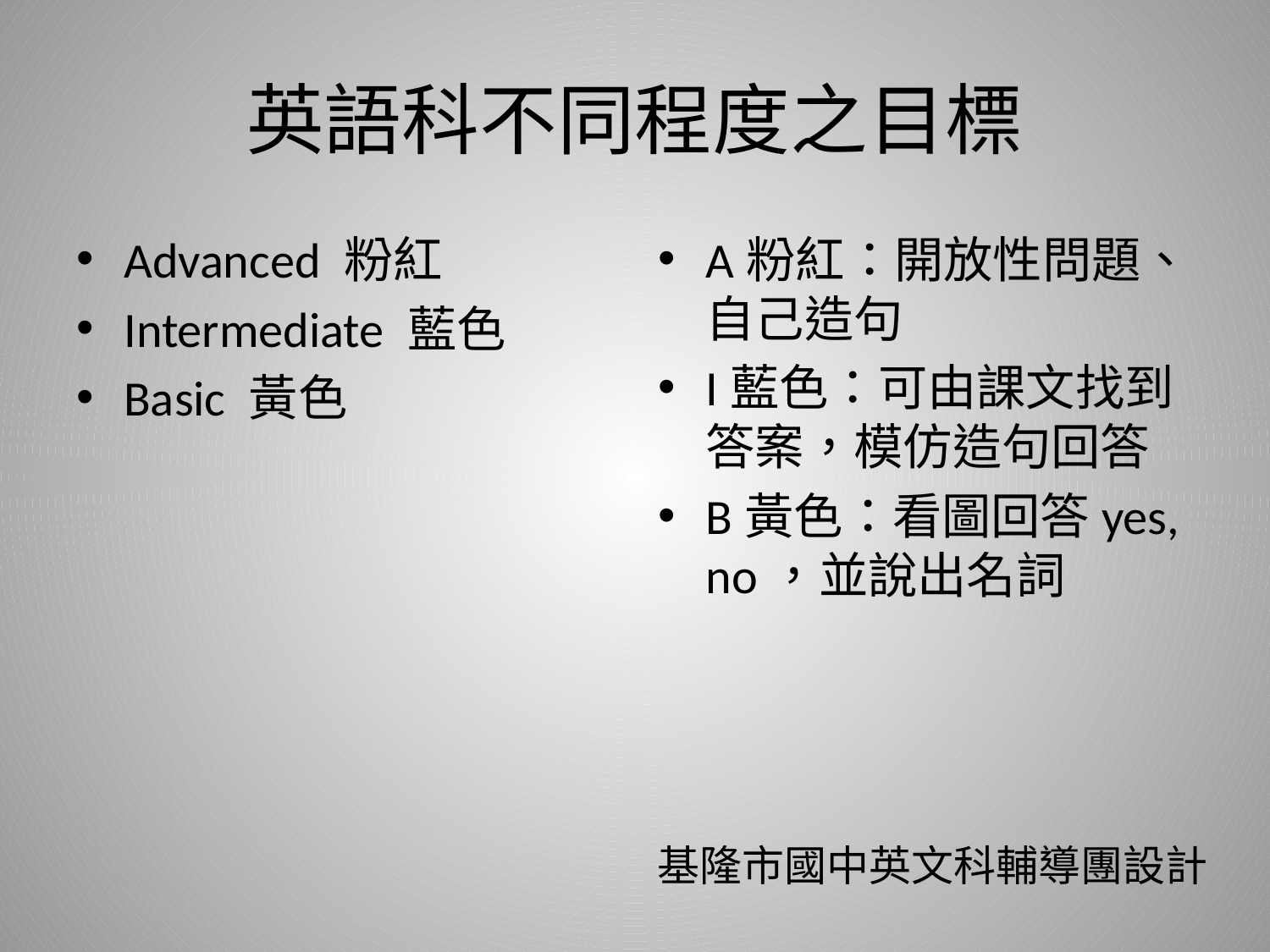

# 英語科不同程度之目標
Advanced 粉紅
Intermediate 藍色
Basic 黃色
A粉紅：開放性問題、自己造句
I藍色：可由課文找到答案，模仿造句回答
B黃色：看圖回答yes, no，並說出名詞
基隆市國中英文科輔導團設計